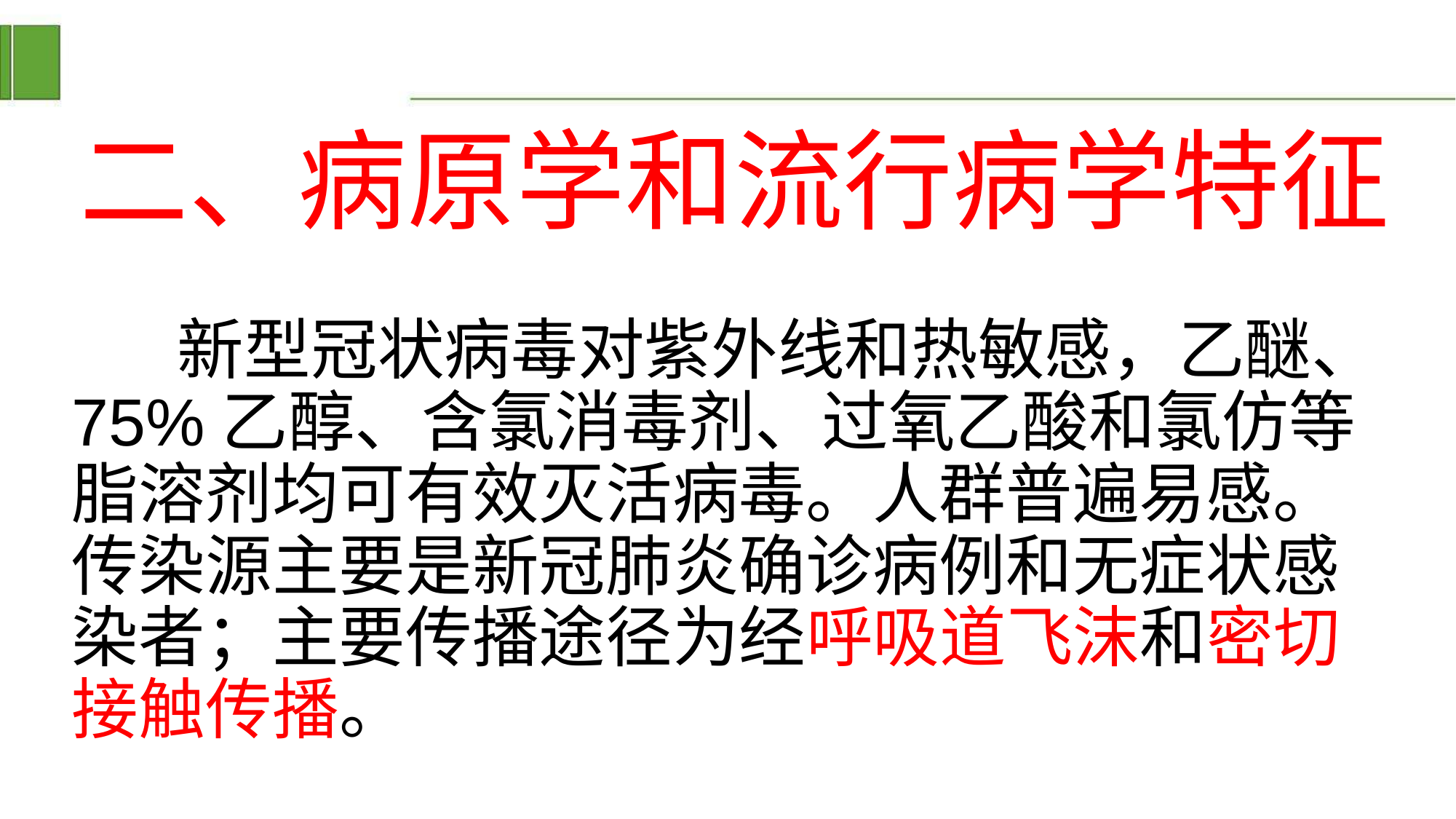

# 二、病原学和流行病学特征
      新型冠状病毒对紫外线和热敏感，乙醚、75%乙醇、含氯消毒剂、过氧乙酸和氯仿等脂溶剂均可有效灭活病毒。人群普遍易感。传染源主要是新冠肺炎确诊病例和无症状感染者；主要传播途径为经呼吸道飞沫和密切接触传播。
5